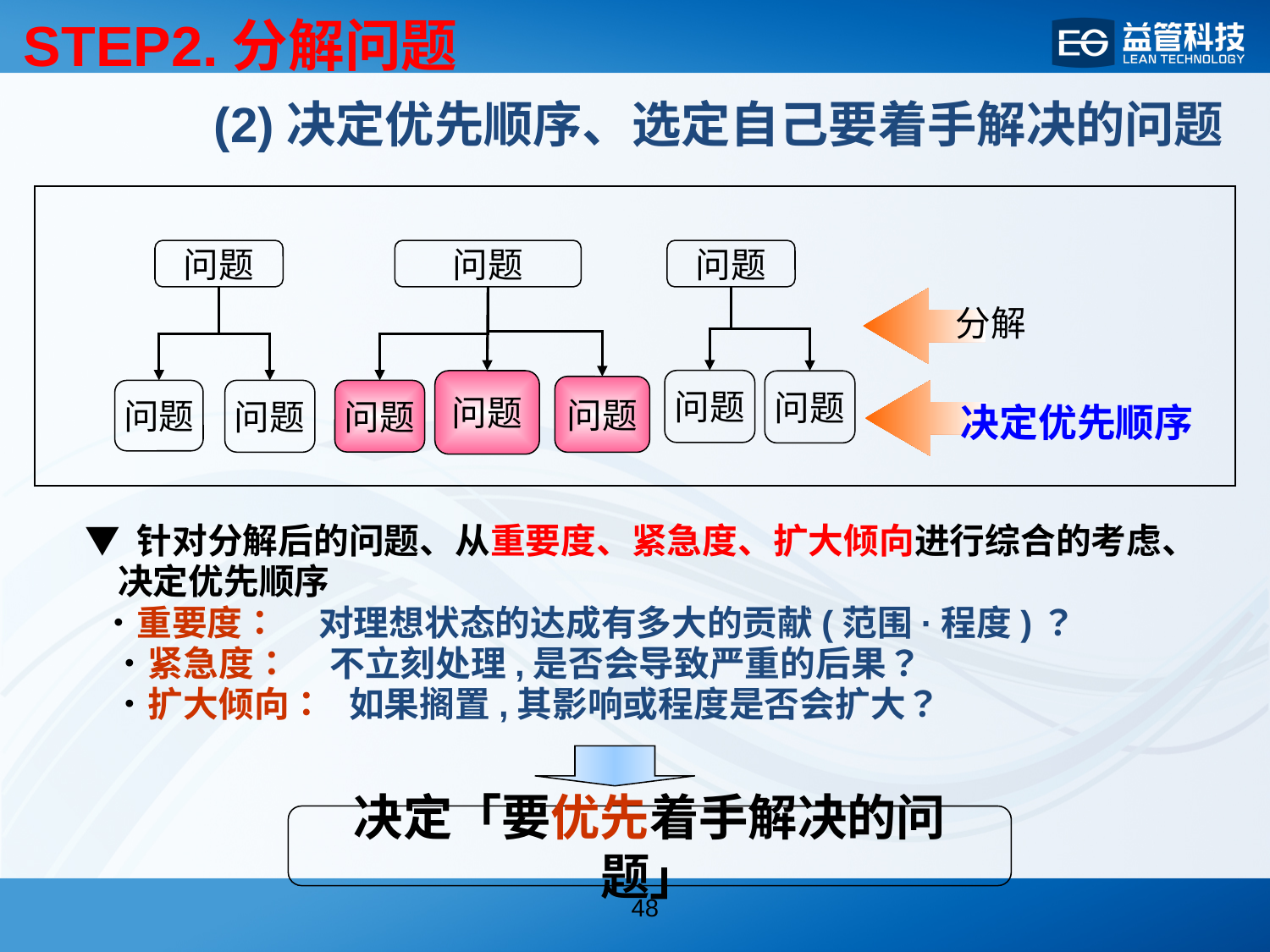

(2)决定优先顺序、选定自己要着手解决的问题
STEP2.分解问题

问题
问题
问题

分解
问题
问题
问题
问题
问题
问题
问题

决定优先顺序
 ▼ 针对分解后的问题、从重要度、紧急度、扩大倾向进行综合的考虑、
    决定优先顺序
  ・重要度：     对理想状态的达成有多大的贡献(范围·程度)？
　・紧急度：     不立刻处理,是否会导致严重的后果？
　・扩大倾向：   如果搁置,其影响或程度是否会扩大？

决定「要优先着手解决的问题」